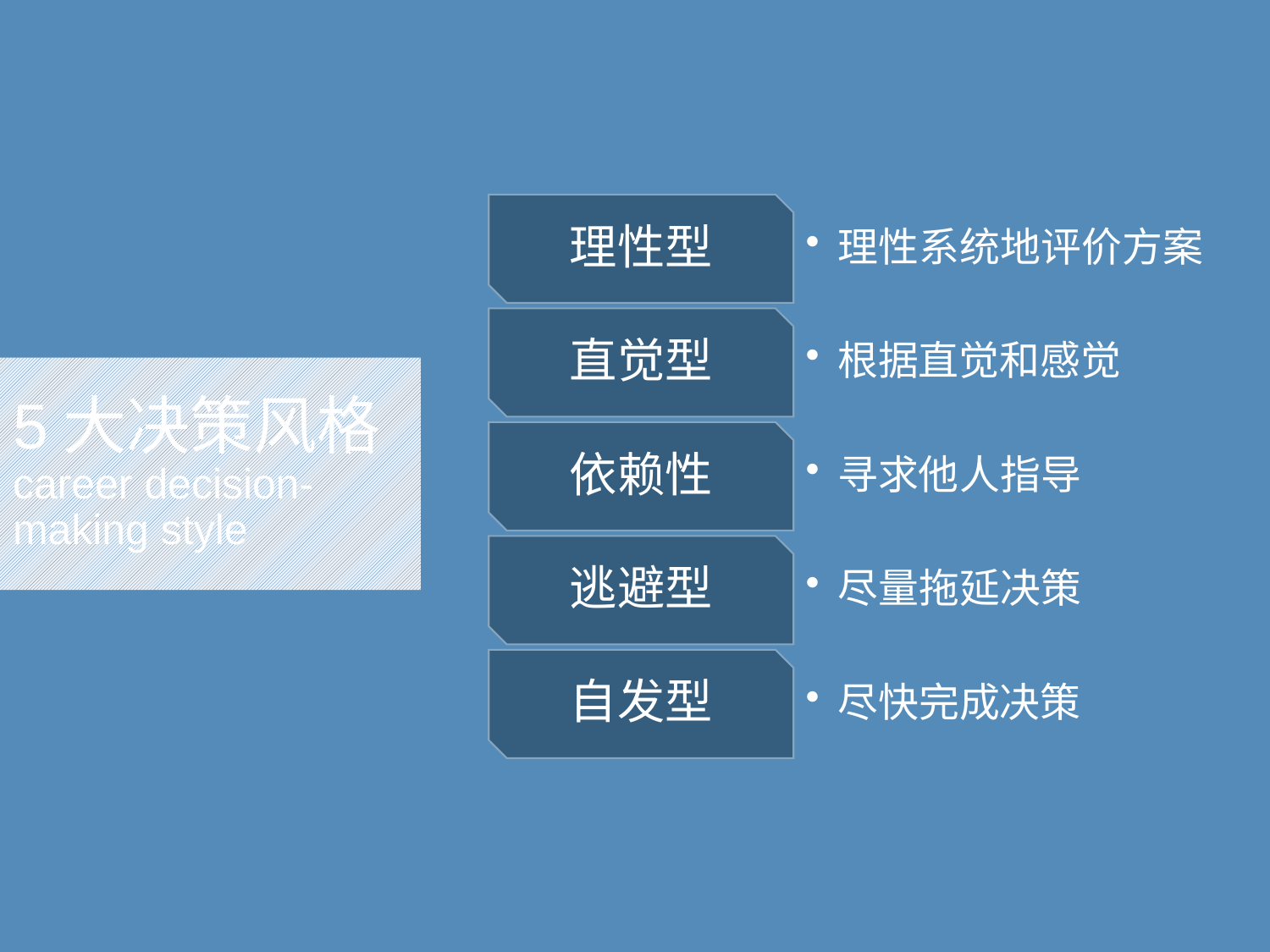

理性系统地评价方案
理性型
根据直觉和感觉
直觉型
寻求他人指导
依赖性
尽量拖延决策
逃避型
尽快完成决策
自发型
# 5大决策风格 career decision-making style